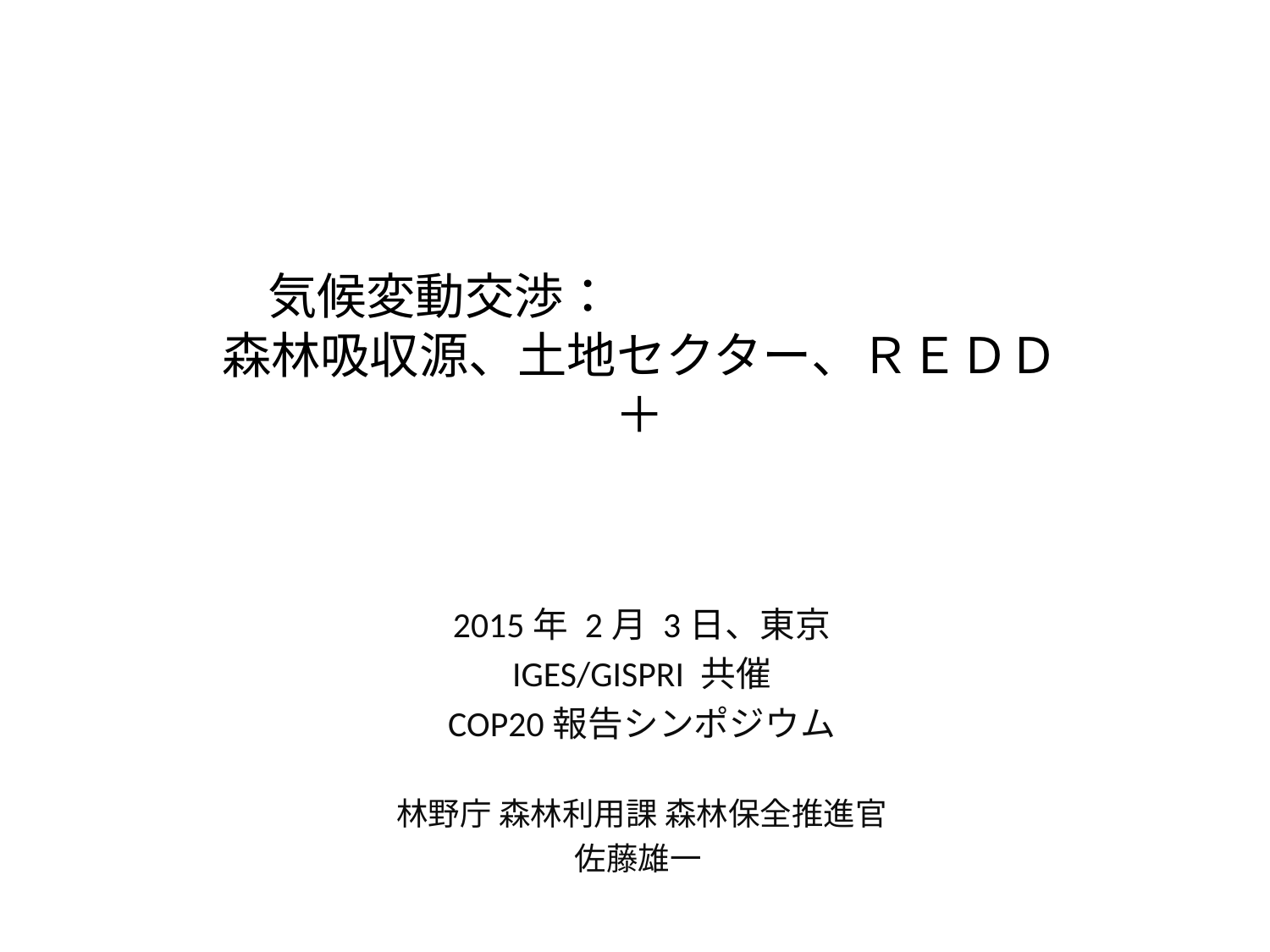

気候変動交渉：
森林吸収源、土地セクター、ＲＥＤＤ＋
2015年 2月 3日、東京
IGES/GISPRI 共催
COP20報告シンポジウム

林野庁 森林利用課 森林保全推進官
佐藤雄一